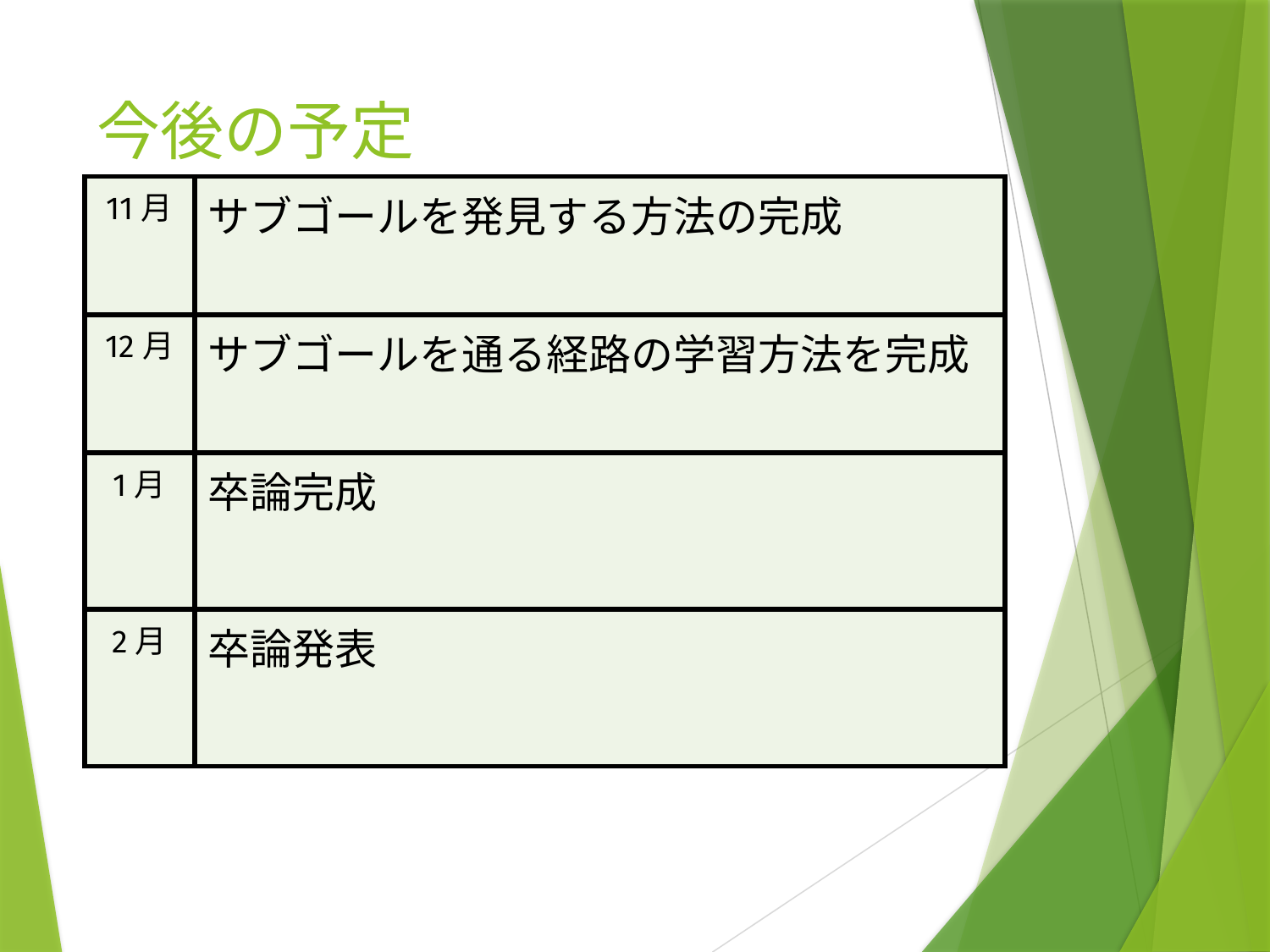

# 今後の予定
| 11月 | サブゴールを発見する方法の完成 |
| --- | --- |
| 12月 | サブゴールを通る経路の学習方法を完成 |
| 1月 | 卒論完成 |
| 2月 | 卒論発表 |